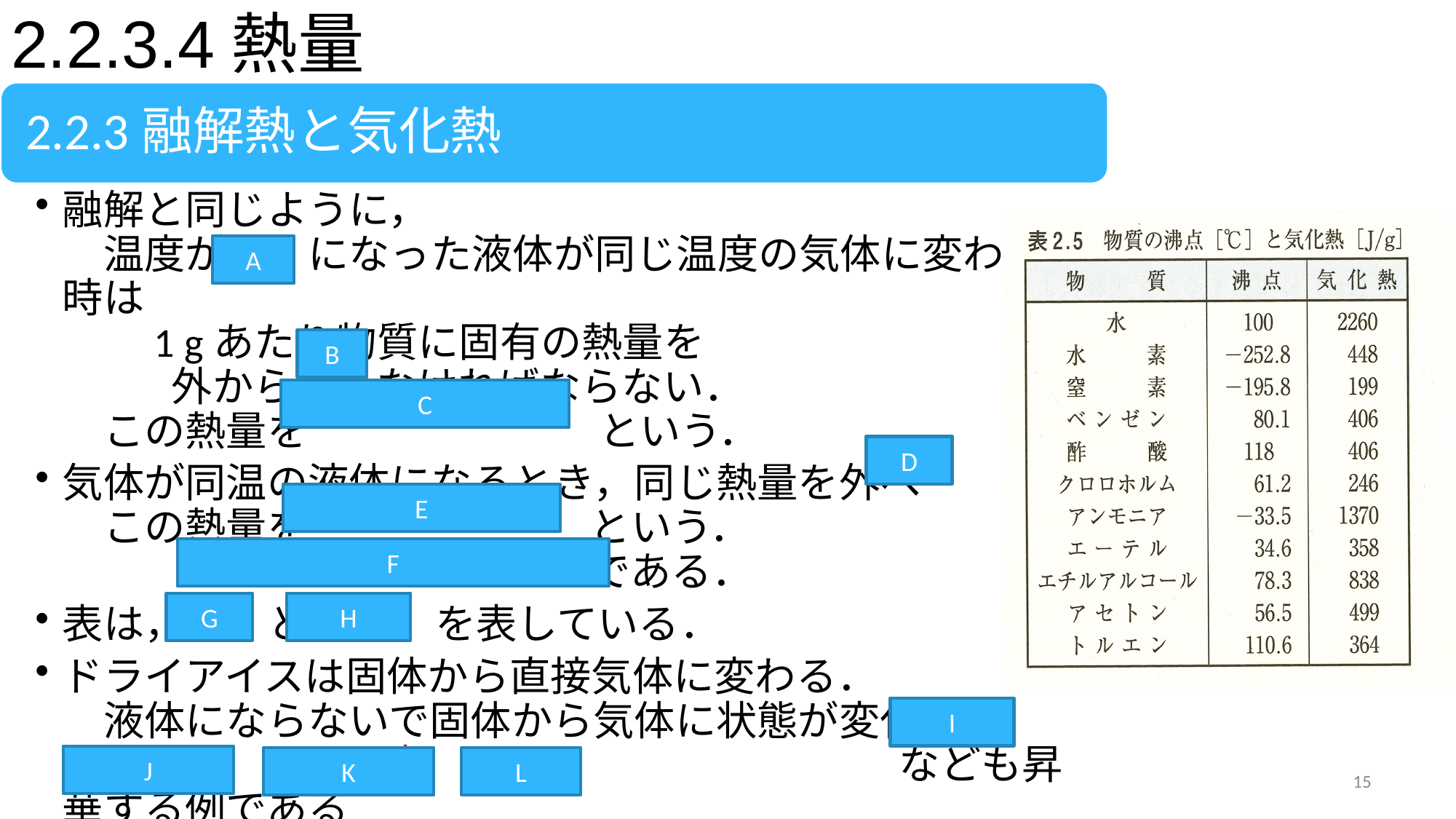

# 2.2.3.4熱量

2.2.3融解熱と気化熱
融解と同じように，
　温度が         になった液体が同じ温度の気体に変わる時は
　　1 gあたり物質に固有の熱量を
	外から         なければならない．
　この熱量を                                という．
気体が同温の液体になるとき，同じ熱量を外へ          ．
　この熱量を                               という．
	                                              である．
表は，         と              を表している．
ドライアイスは固体から直接気体に変わる．
　液体にならないで固体から気体に状態が変化：             ，                               素                                                    なども昇華する例である

A
B
C
D
E
F
G
H
I
J
K
L
15